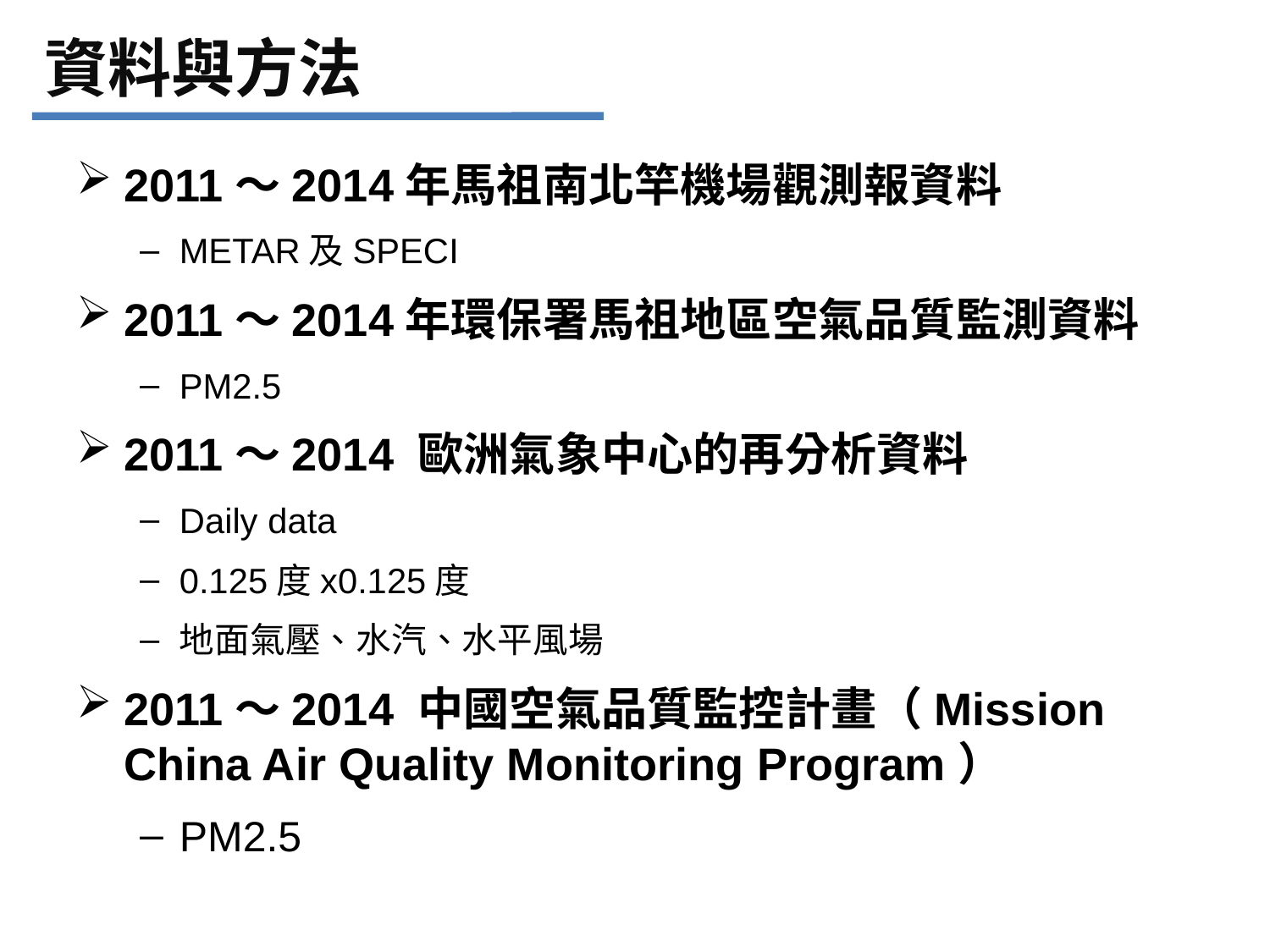

# 資料與方法
2011～2014年馬祖南北竿機場觀測報資料
METAR及SPECI
2011～2014年環保署馬祖地區空氣品質監測資料
PM2.5
2011～2014 歐洲氣象中心的再分析資料
Daily data
0.125度x0.125度
地面氣壓、水汽、水平風場
2011～2014 中國空氣品質監控計畫（Mission China Air Quality Monitoring Program）
PM2.5